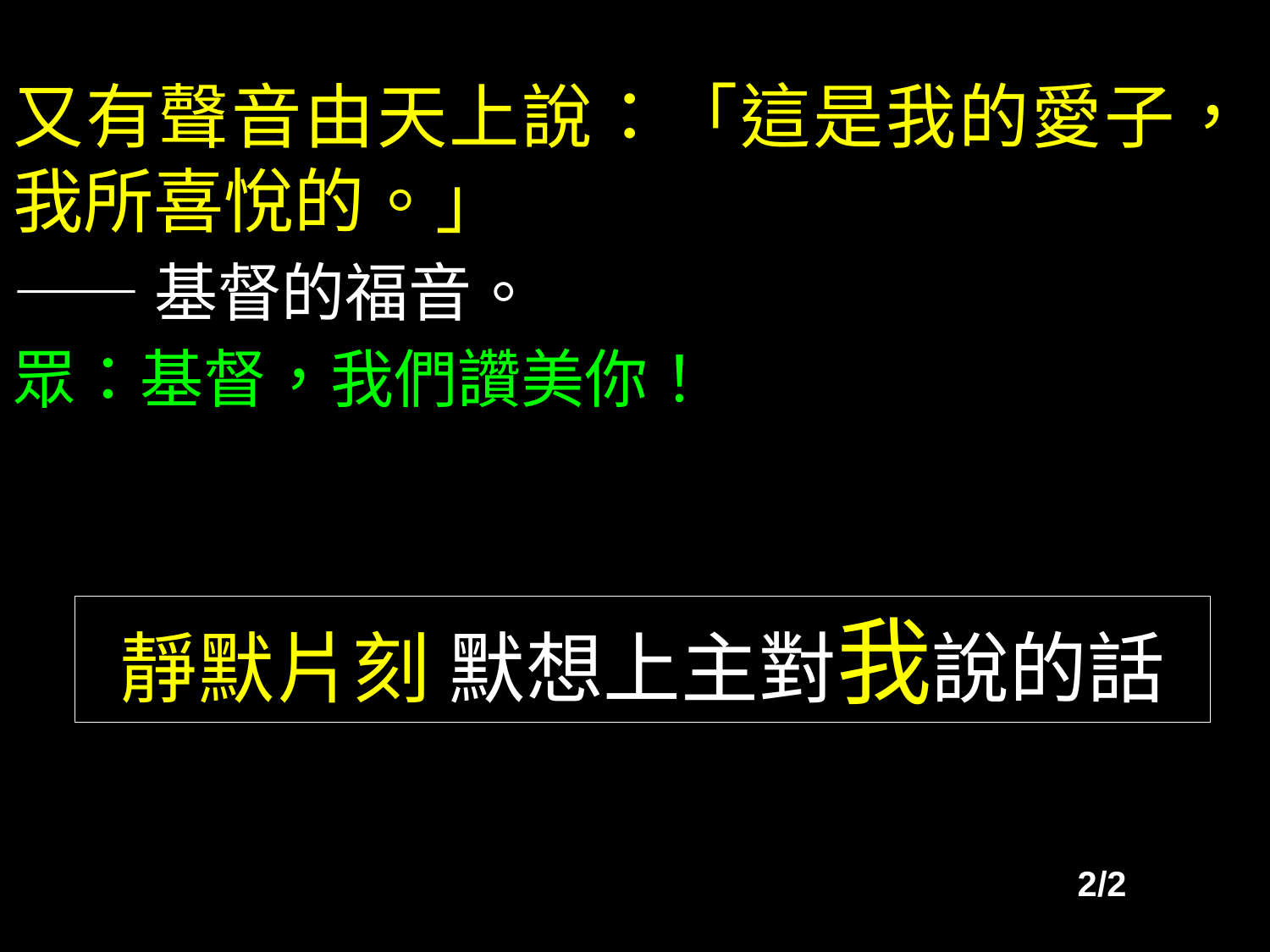

又有聲音由天上說：「這是我的愛子，我所喜悅的。」
——基督的福音。
眾：基督，我們讚美你！

靜默片刻 默想上主對我說的話
2/2